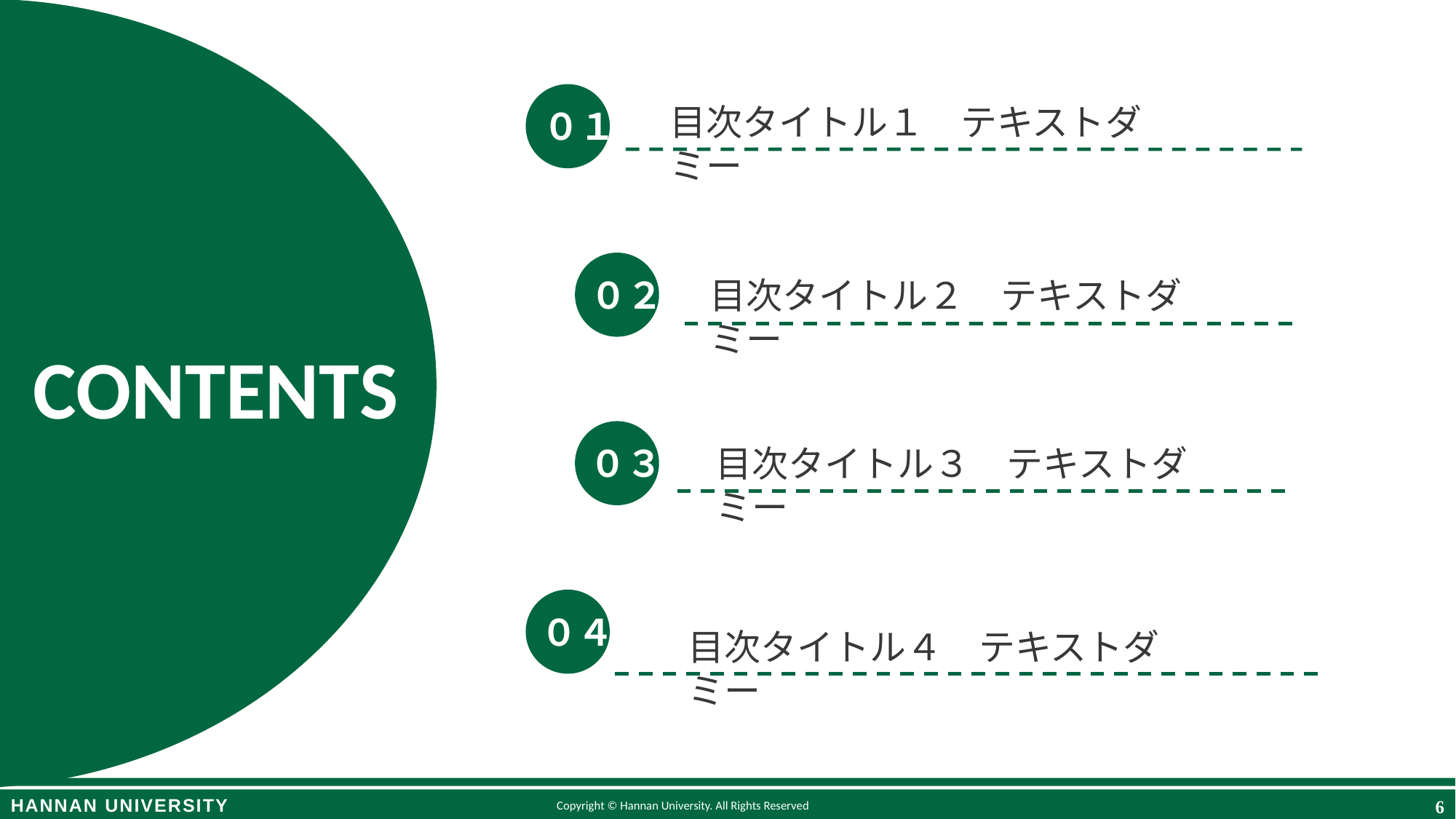

目次タイトル１　テキストダミー
０１

目次タイトル２　テキストダミー
０２

０３
目次タイトル３　テキストダミー

０４
目次タイトル４　テキストダミー